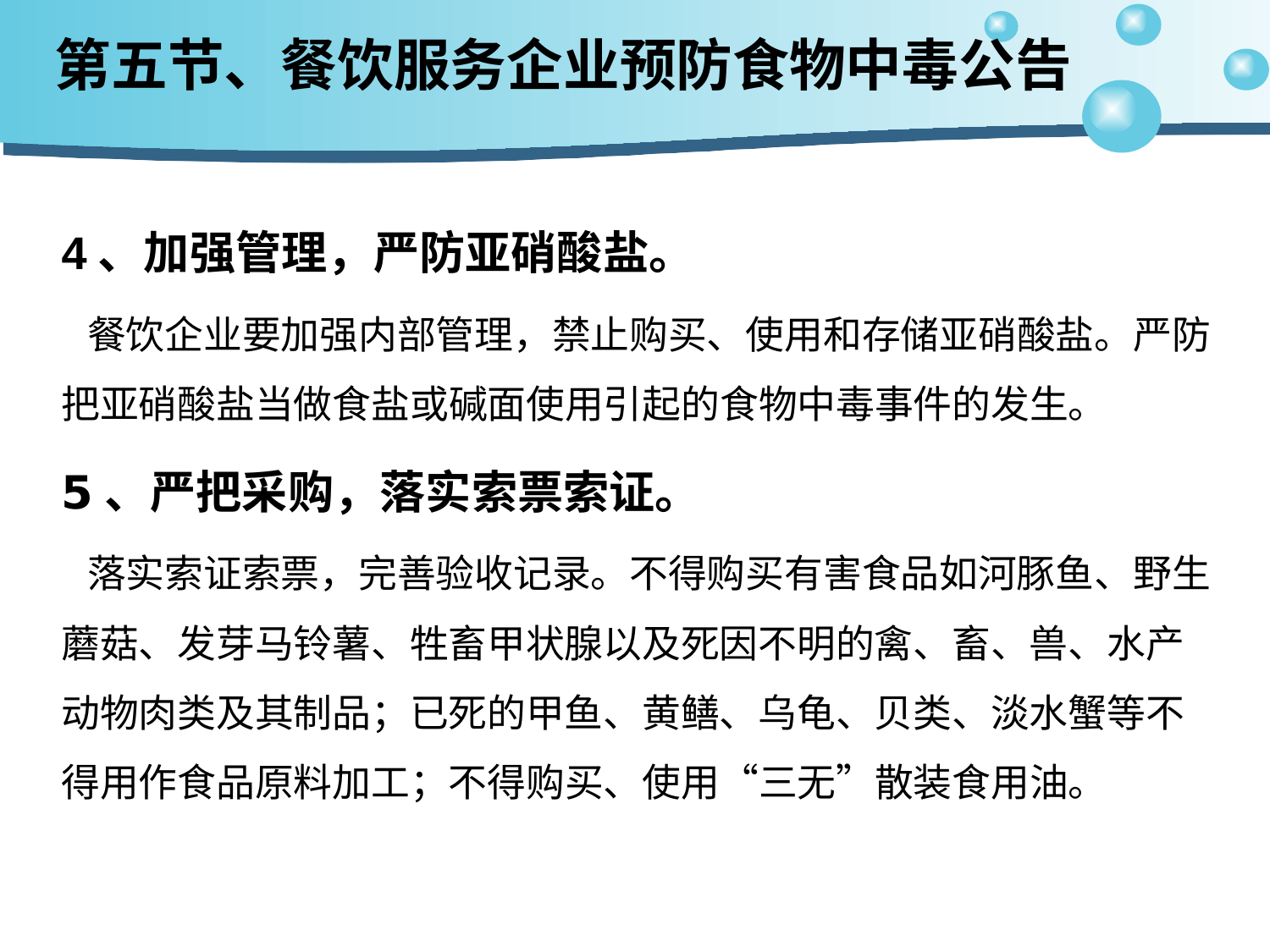

# 第五节、餐饮服务企业预防食物中毒公告
4、加强管理，严防亚硝酸盐。
  餐饮企业要加强内部管理，禁止购买、使用和存储亚硝酸盐。严防把亚硝酸盐当做食盐或碱面使用引起的食物中毒事件的发生。
5、严把采购，落实索票索证。
  落实索证索票，完善验收记录。不得购买有害食品如河豚鱼、野生蘑菇、发芽马铃薯、牲畜甲状腺以及死因不明的禽、畜、兽、水产动物肉类及其制品；已死的甲鱼、黄鳝、乌龟、贝类、淡水蟹等不得用作食品原料加工；不得购买、使用“三无”散装食用油。